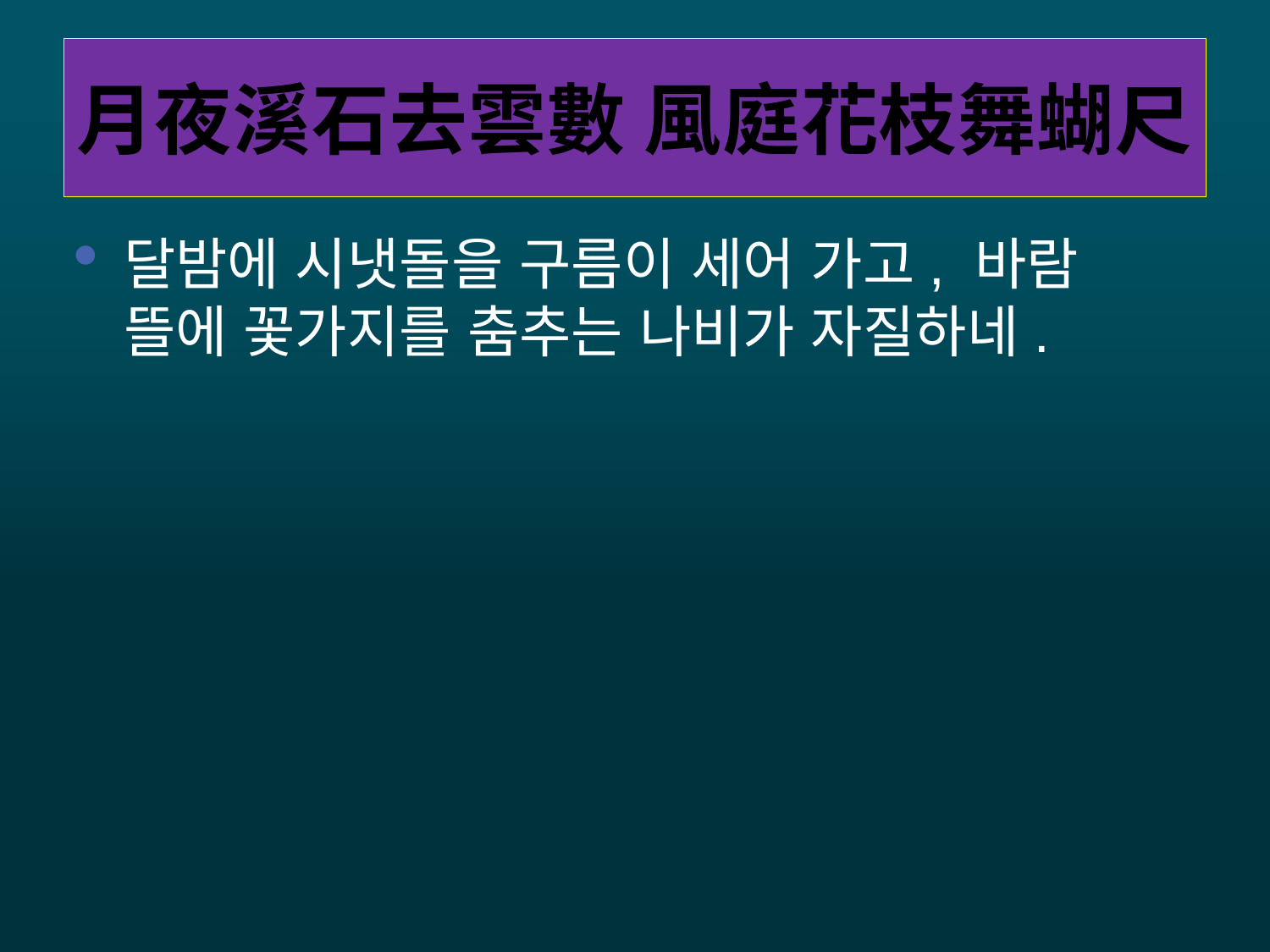

# 月夜溪石去雲數 風庭花枝舞蝴尺
달밤에 시냇돌을 구름이 세어 가고, 바람 뜰에 꽃가지를 춤추는 나비가 자질하네.